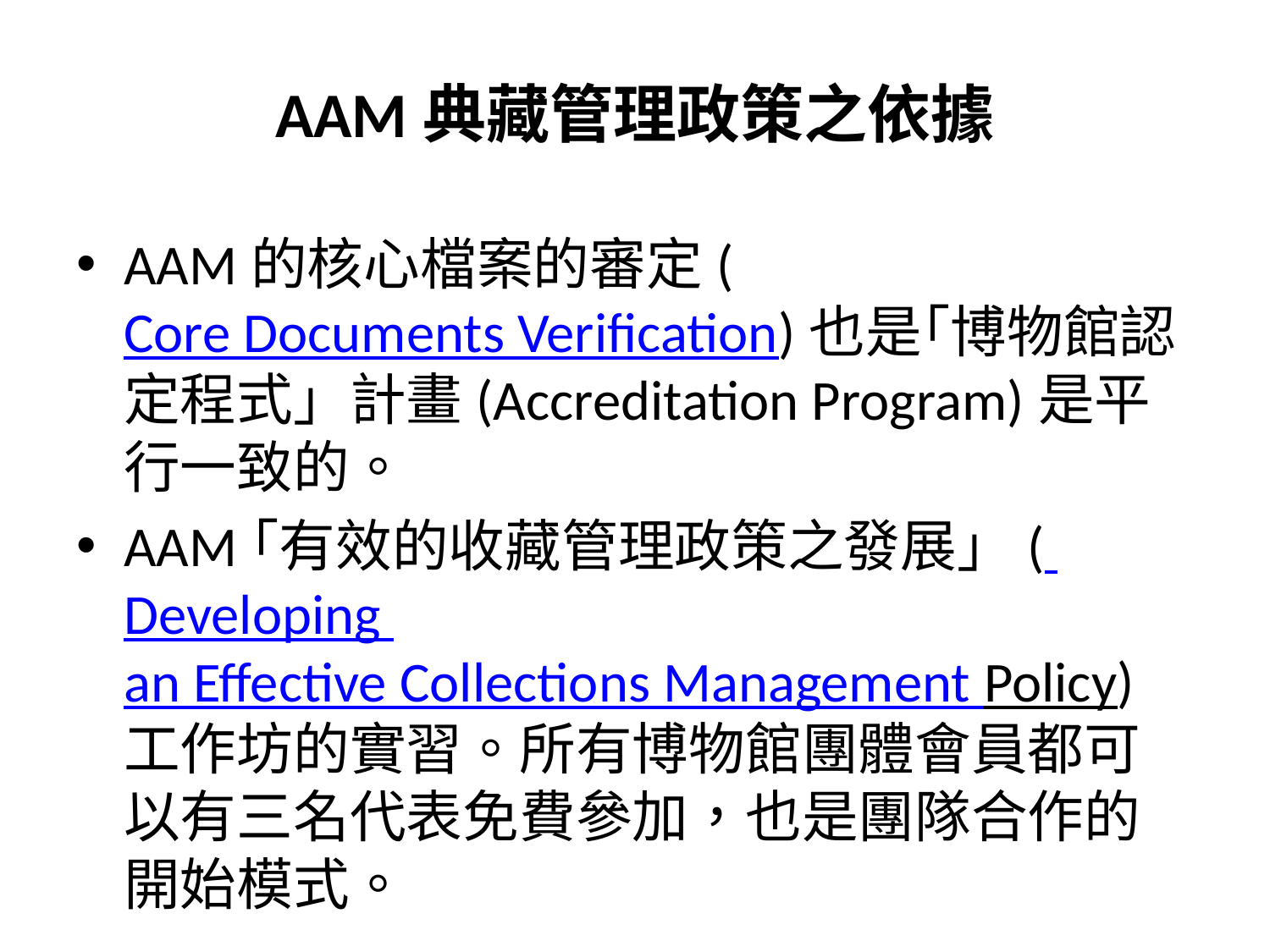

# AAM典藏管理政策之依據
AAM的核心檔案的審定(Core Documents Verification)也是｢博物館認定程式」計畫(Accreditation Program)是平行一致的。
AAM｢有效的收藏管理政策之發展」( Developing an Effective Collections Management Policy)工作坊的實習。所有博物館團體會員都可以有三名代表免費參加，也是團隊合作的開始模式。